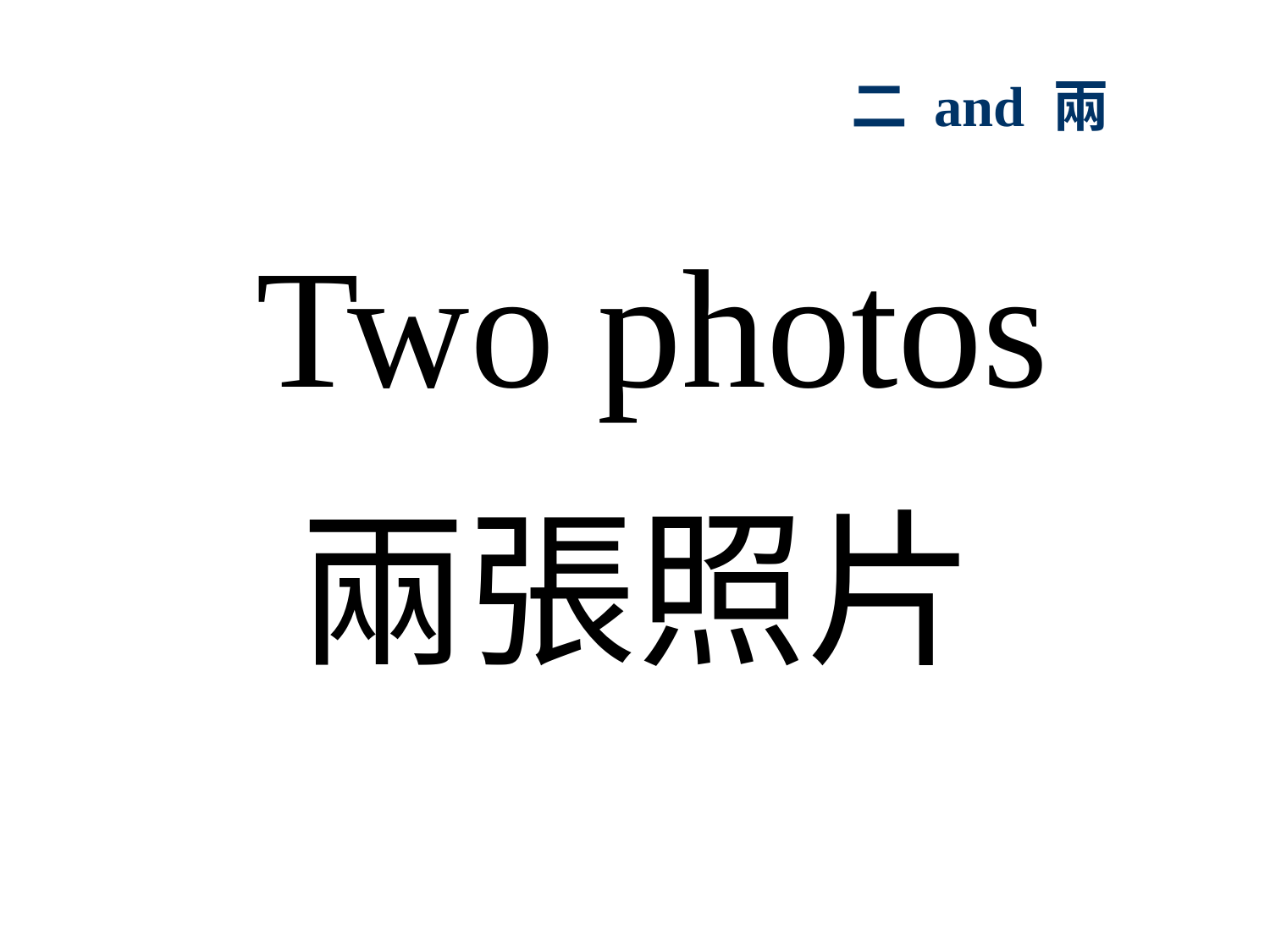

# 二 and 兩
Two photos
兩張照片